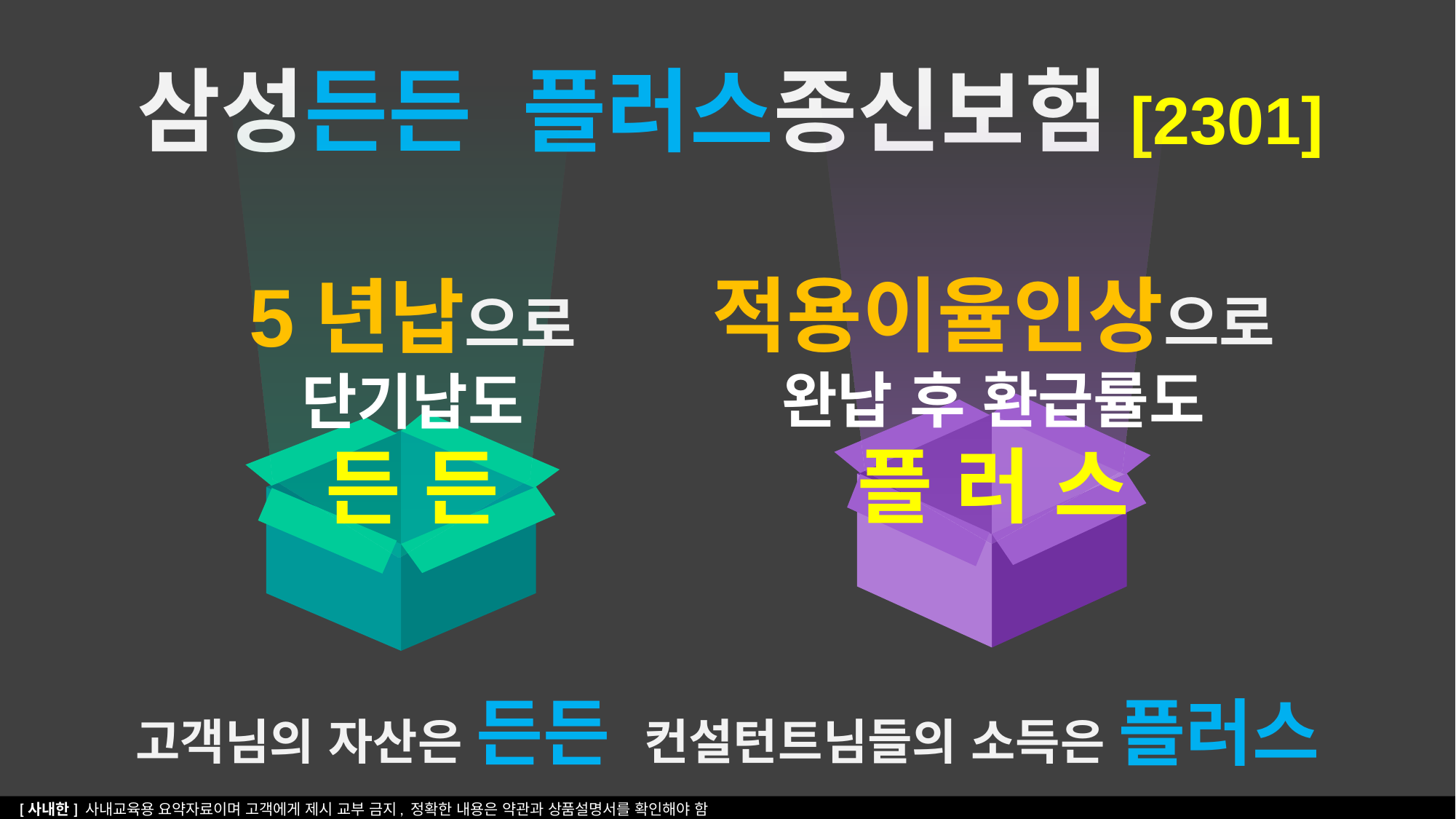

삼성든든  플러스종신보험[2301]

적용이율인상으로
완납 후 환급률도
플 러 스
5년납으로
단기납도
든 든

고객님의 자산은 든든  컨설턴트님들의 소득은 플러스